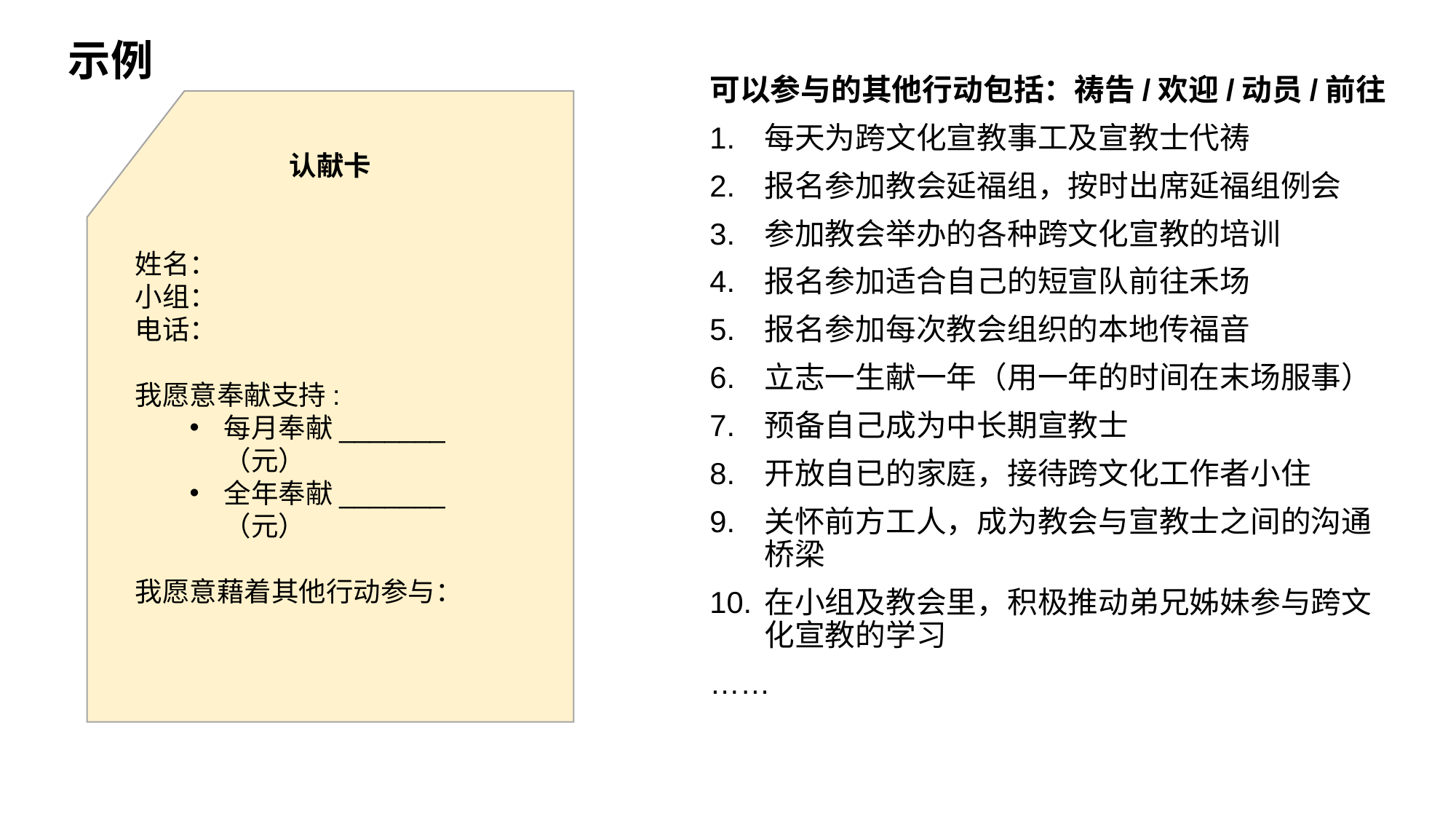

示例
可以参与的其他行动包括：祷告/欢迎/动员/前往
每天为跨文化宣教事工及宣教士代祷
报名参加教会延福组，按时出席延福组例会
参加教会举办的各种跨文化宣教的培训
报名参加适合自己的短宣队前往禾场
报名参加每次教会组织的本地传福音
立志一生献一年（用一年的时间在末场服事）
预备自己成为中长期宣教士
开放自已的家庭，接待跨文化工作者小住
关怀前方工人，成为教会与宣教士之间的沟通桥梁
在小组及教会里，积极推动弟兄姊妹参与跨文化宣教的学习
……

认献卡

姓名：
小组：
电话：

我愿意奉献支持:
每月奉献_______（元）
全年奉献_______（元）

我愿意藉着其他行动参与：